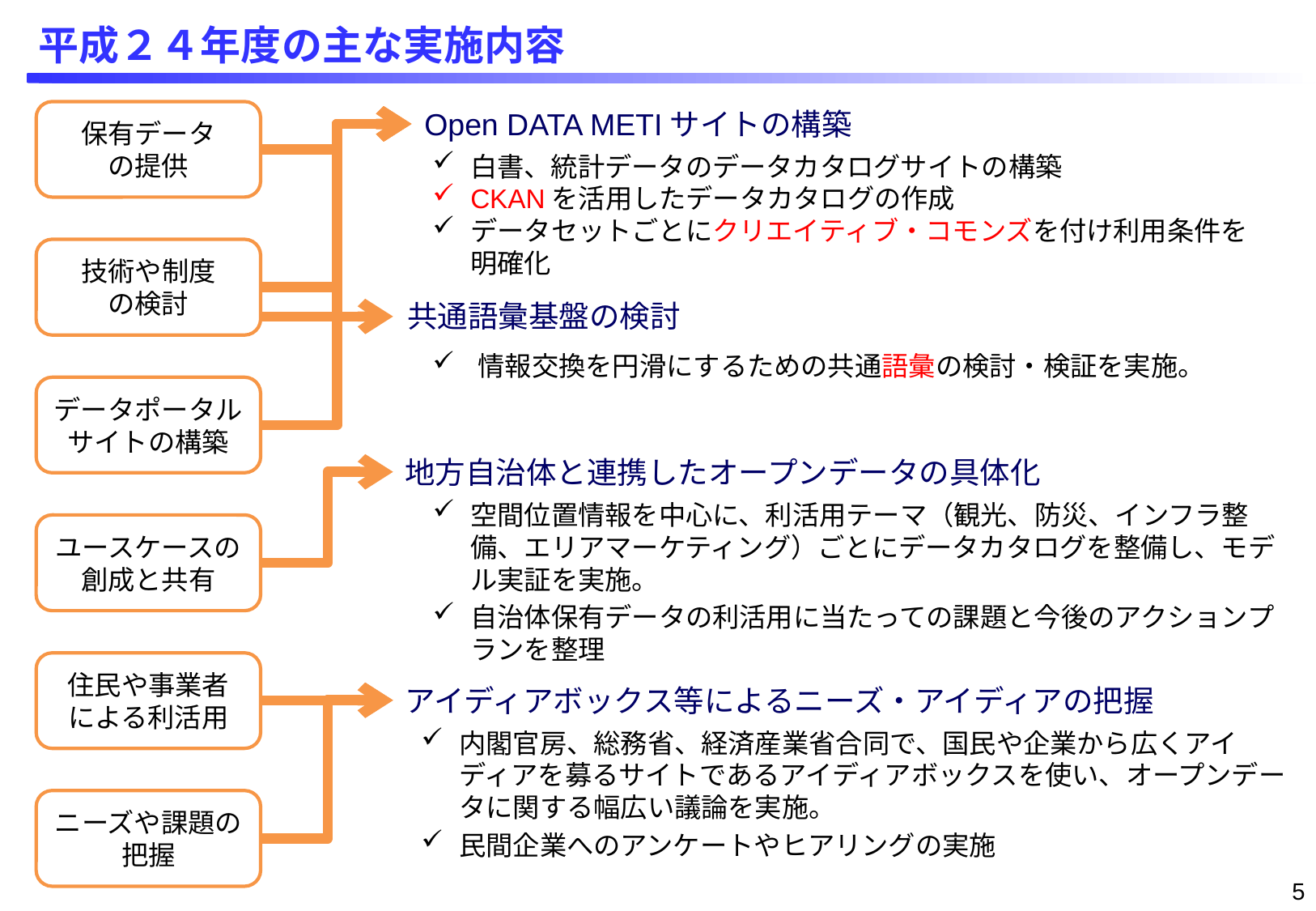

平成２４年度の主な実施内容
Open DATA METIサイトの構築
白書、統計データのデータカタログサイトの構築
CKANを活用したデータカタログの作成
データセットごとにクリエイティブ・コモンズを付け利用条件を明確化
保有データ
の提供
技術や制度
の検討
共通語彙基盤の検討
情報交換を円滑にするための共通語彙の検討・検証を実施。
データポータルサイトの構築
地方自治体と連携したオープンデータの具体化
空間位置情報を中心に、利活用テーマ（観光、防災、インフラ整備、エリアマーケティング）ごとにデータカタログを整備し、モデル実証を実施。
自治体保有データの利活用に当たっての課題と今後のアクションプランを整理
ユースケースの
創成と共有
住民や事業者
による利活用
アイディアボックス等によるニーズ・アイディアの把握
内閣官房、総務省、経済産業省合同で、国民や企業から広くアイディアを募るサイトであるアイディアボックスを使い、オープンデータに関する幅広い議論を実施。
民間企業へのアンケートやヒアリングの実施
ニーズや課題の
把握
5